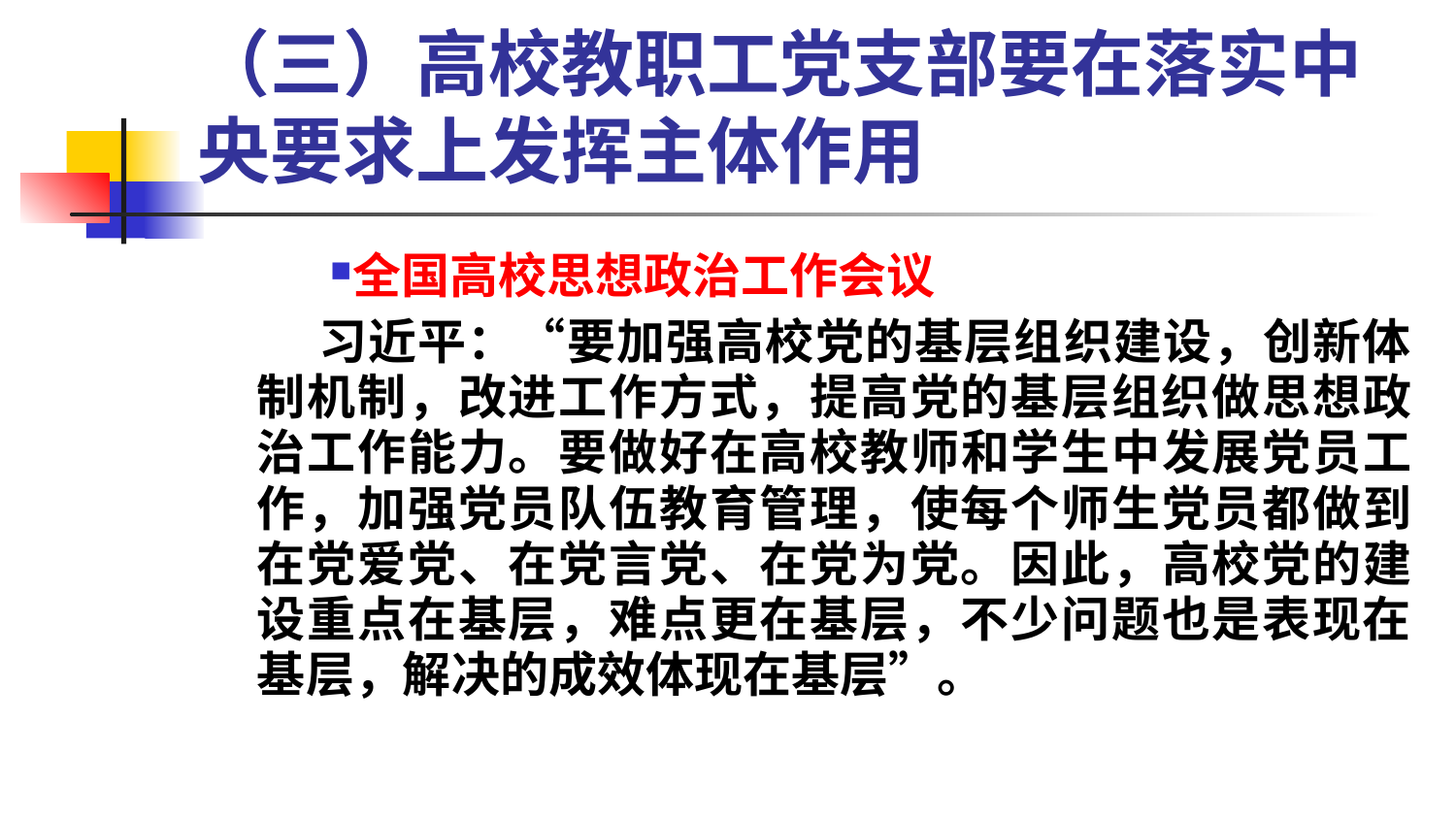

# （三）高校教职工党支部要在落实中央要求上发挥主体作用
全国高校思想政治工作会议
    习近平：“要加强高校党的基层组织建设，创新体制机制，改进工作方式，提高党的基层组织做思想政治工作能力。要做好在高校教师和学生中发展党员工作，加强党员队伍教育管理，使每个师生党员都做到在党爱党、在党言党、在党为党。因此，高校党的建设重点在基层，难点更在基层，不少问题也是表现在基层，解决的成效体现在基层”。